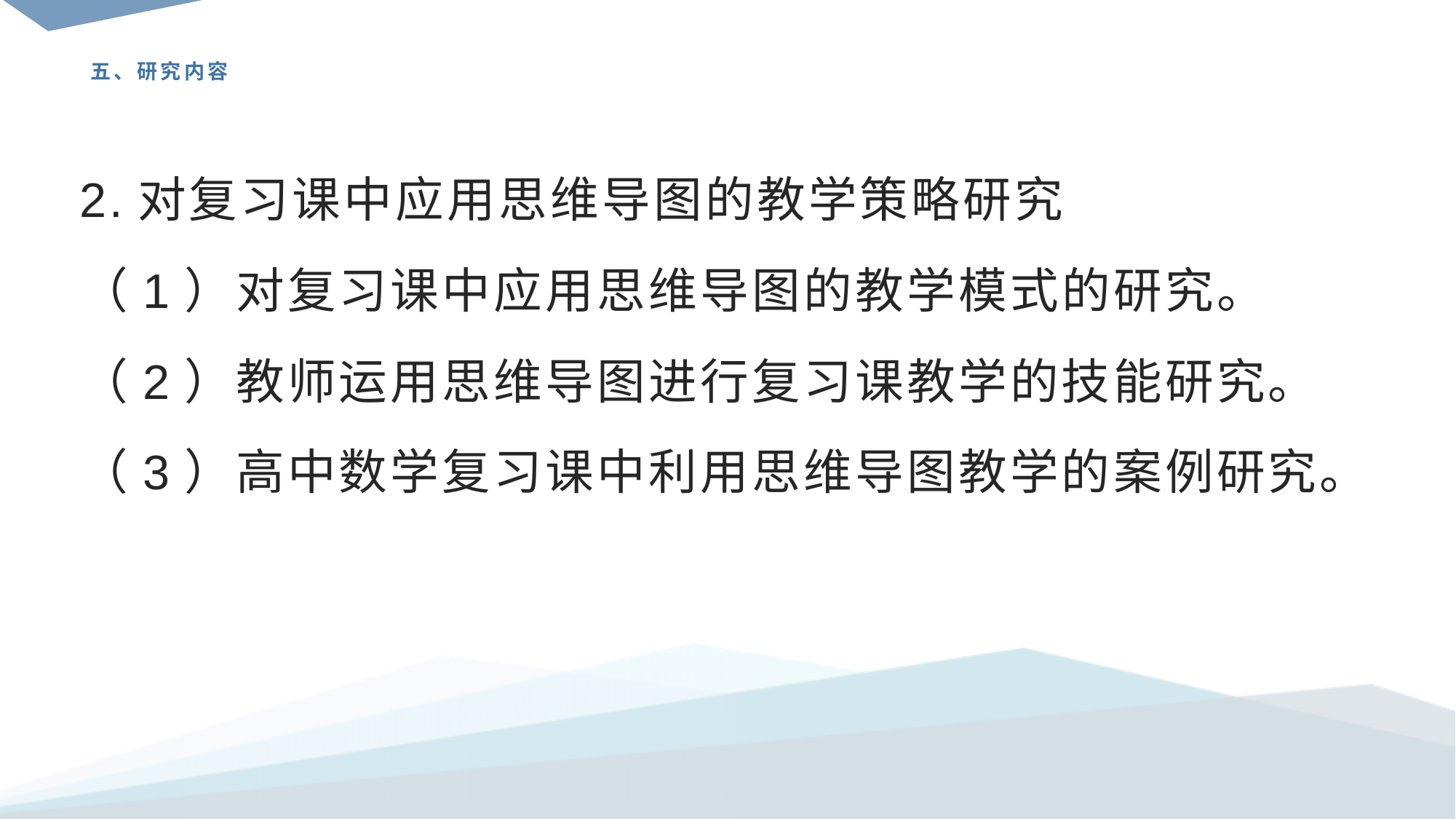

# 五、研究内容
2.对复习课中应用思维导图的教学策略研究
（1）对复习课中应用思维导图的教学模式的研究。
（2）教师运用思维导图进行复习课教学的技能研究。
（3）高中数学复习课中利用思维导图教学的案例研究。